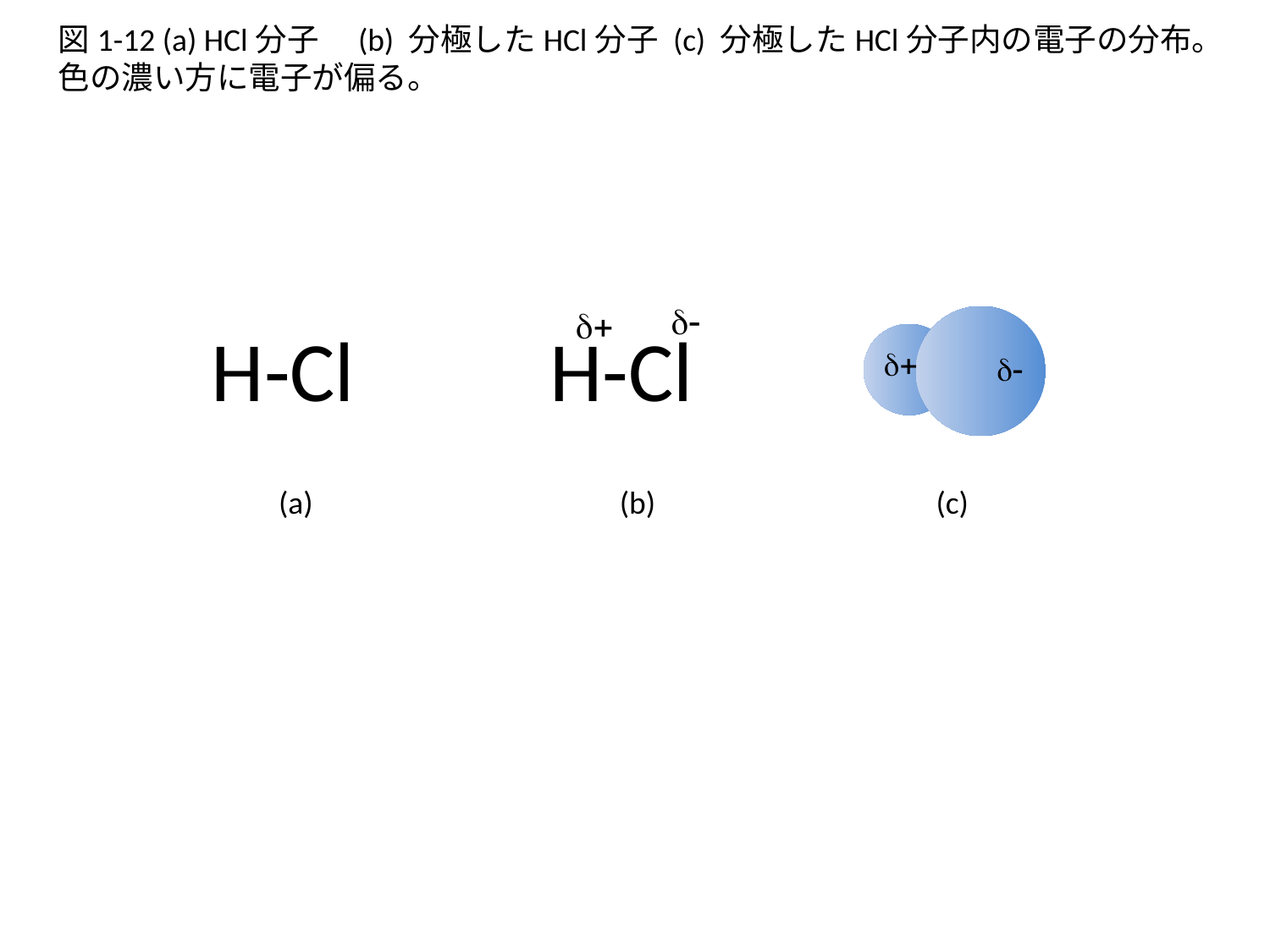

図1-12 (a) HCl分子　(b) 分極したHCl分子 (c) 分極したHCl分子内の電子の分布。色の濃い方に電子が偏る。
δ−
δ+
H-Cl

δ+
δ−
H-Cl
(a)
(b)
(c)